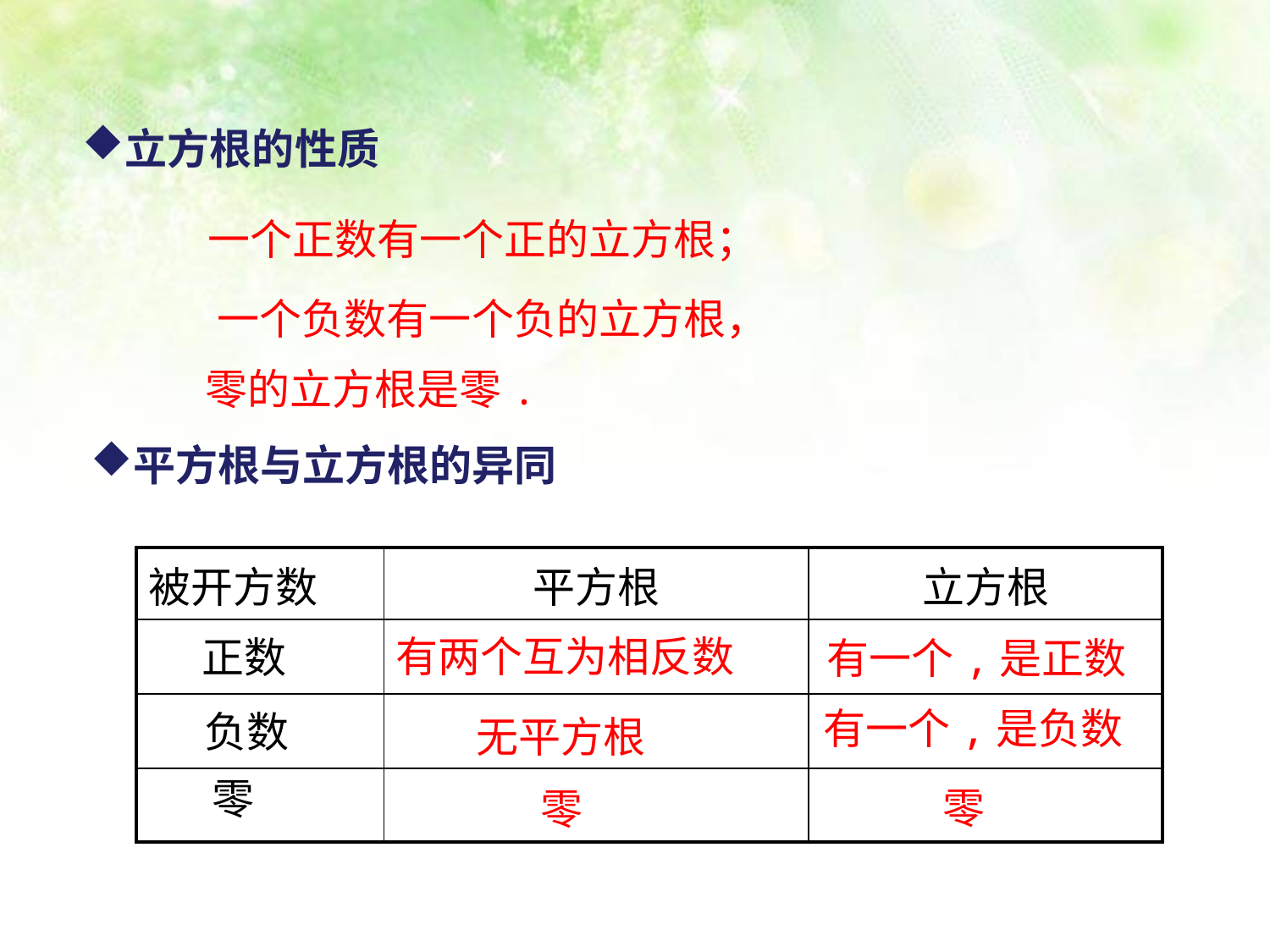

立方根的性质
一个正数有一个正的立方根；
一个负数有一个负的立方根，
零的立方根是零.
平方根与立方根的异同
| 被开方数 | 平方根 | 立方根 |
| --- | --- | --- |
|  |  |  |
|  |  |  |
|  |  |  |
有两个互为相反数
正数
有一个,是正数
有一个,是负数
负数
无平方根
零
零
零